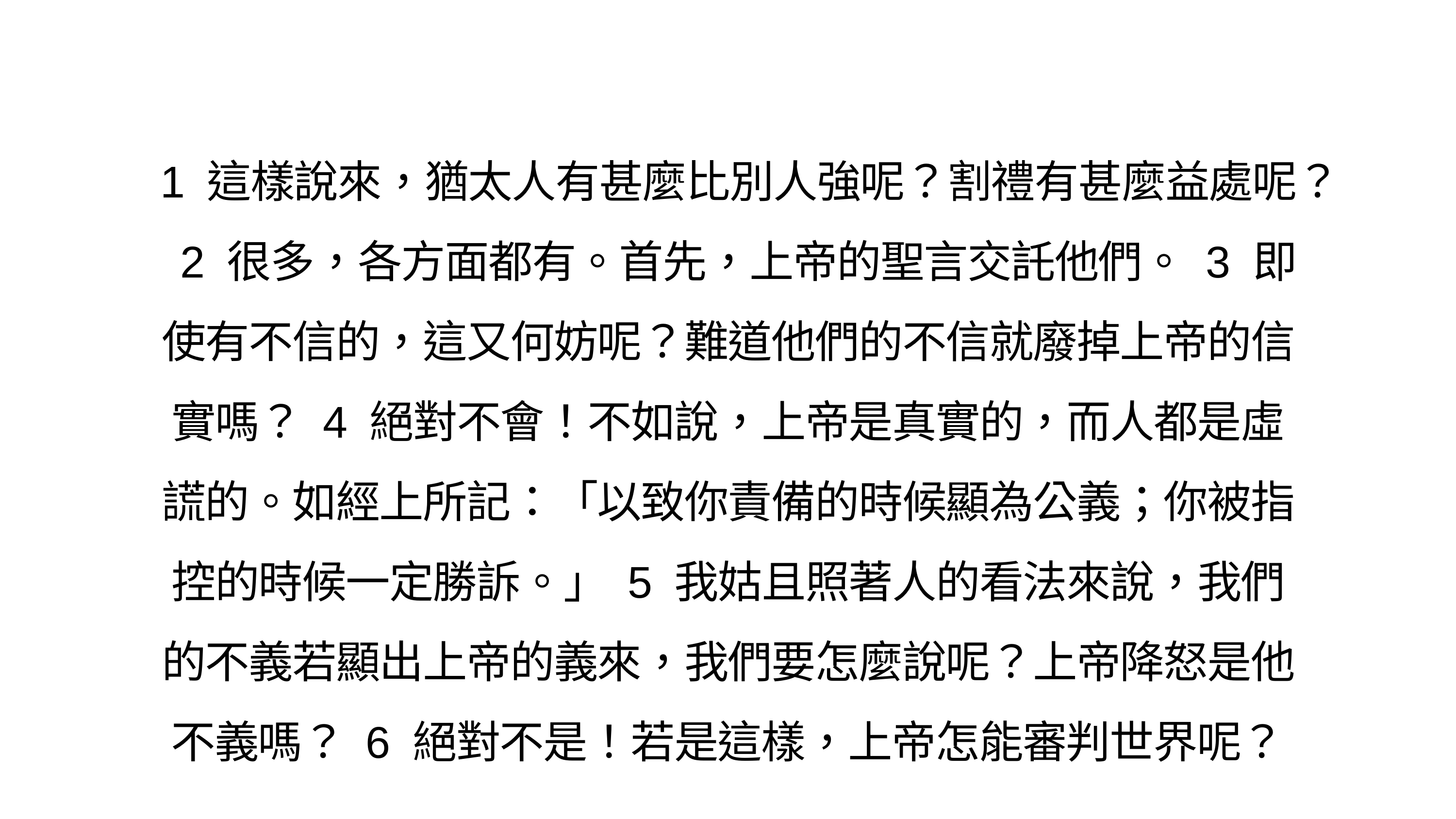

1 這樣說來，猶太人有甚麼比別人強呢？割禮有甚麼益處呢？ 2 很多，各方面都有。首先，上帝的聖言交託他們。 3 即使有不信的，這又何妨呢？難道他們的不信就廢掉上帝的信實嗎？ 4 絕對不會！不如說，上帝是真實的，而人都是虛謊的。如經上所記：「以致你責備的時候顯為公義；你被指控的時候一定勝訴。」 5 我姑且照著人的看法來說，我們的不義若顯出上帝的義來，我們要怎麼說呢？上帝降怒是他不義嗎？ 6 絕對不是！若是這樣，上帝怎能審判世界呢？